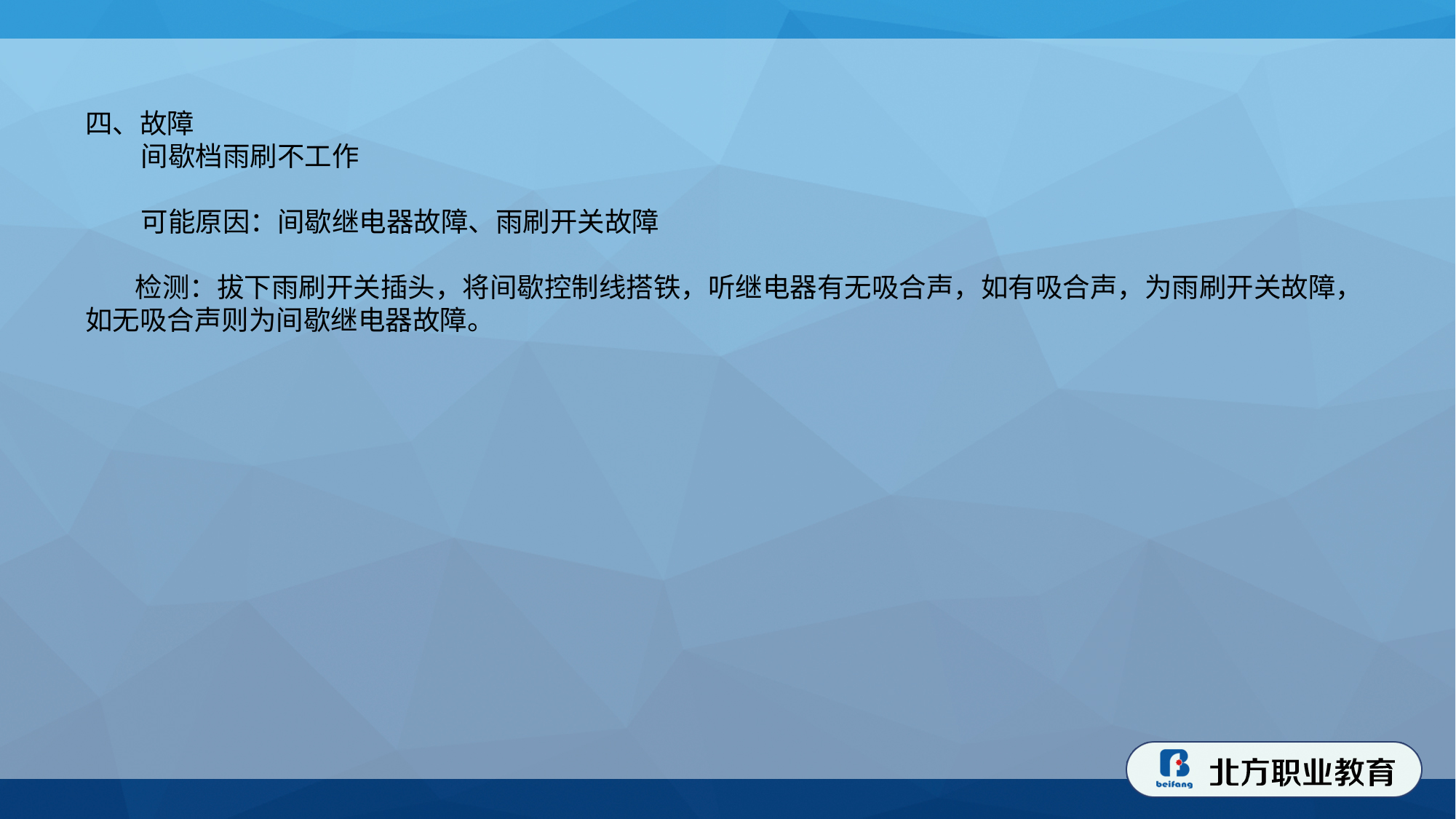

四、故障
        间歇档雨刷不工作

        可能原因：间歇继电器故障、雨刷开关故障

       检测：拔下雨刷开关插头，将间歇控制线搭铁，听继电器有无吸合声，如有吸合声，为雨刷开关故障，如无吸合声则为间歇继电器故障。